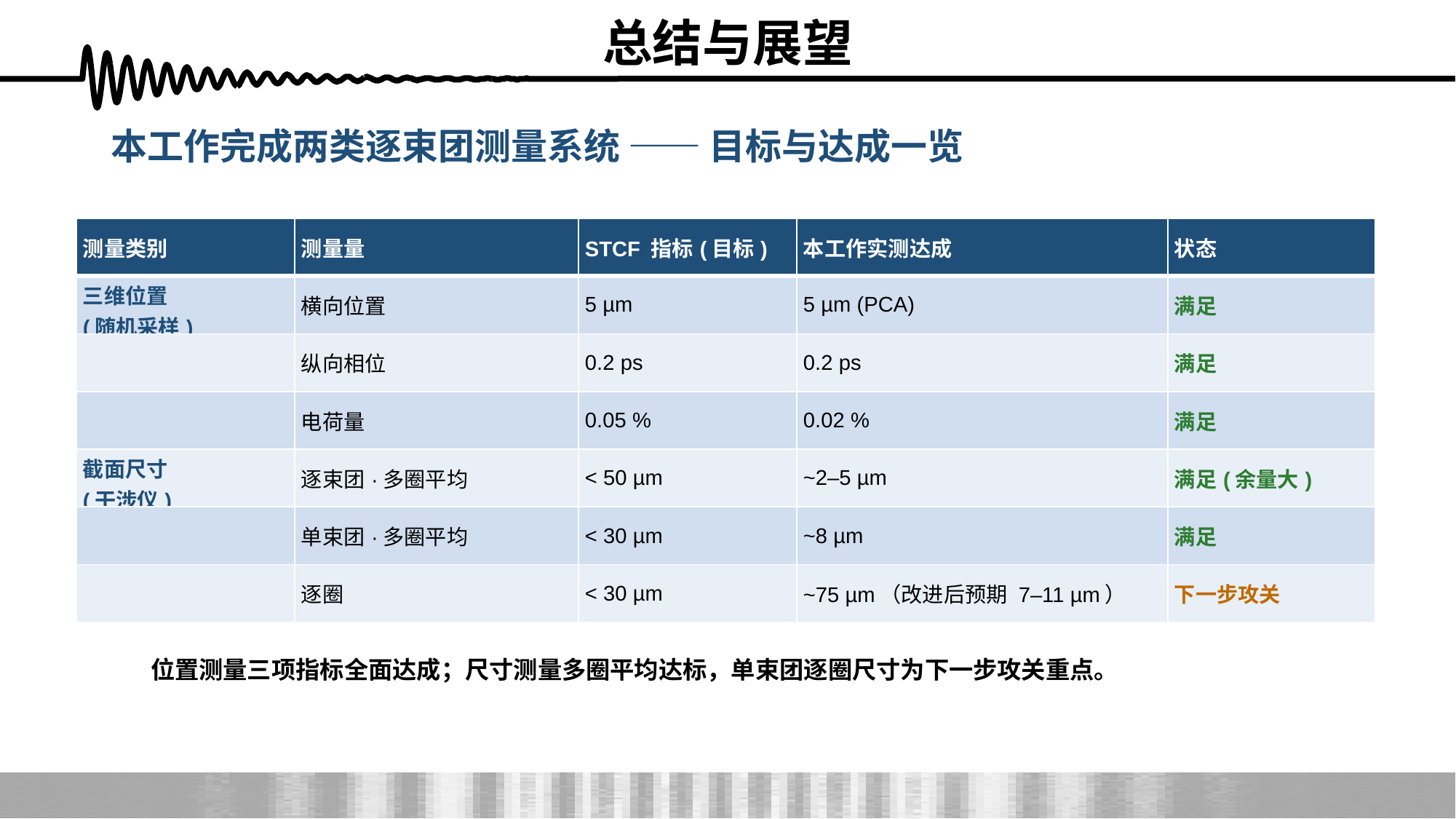

# 总结与展望
本工作完成两类逐束团测量系统 —— 目标与达成一览
| 测量类别 | 测量量 | STCF 指标(目标) | 本工作实测达成 | 状态 |
| --- | --- | --- | --- | --- |
| 三维位置 (随机采样) | 横向位置 | 5 µm | 5 µm (PCA) | 满足 |
|  | 纵向相位 | 0.2 ps | 0.2 ps | 满足 |
|  | 电荷量 | 0.05 % | 0.02 % | 满足 |
| 截面尺寸 (干涉仪) | 逐束团·多圈平均 | < 50 µm | ~2–5 µm | 满足(余量大) |
|  | 单束团·多圈平均 | < 30 µm | ~8 µm | 满足 |
|  | 逐圈 | < 30 µm | ~75 µm（改进后预期 7–11 µm） | 下一步攻关 |
位置测量三项指标全面达成；尺寸测量多圈平均达标，单束团逐圈尺寸为下一步攻关重点。
30